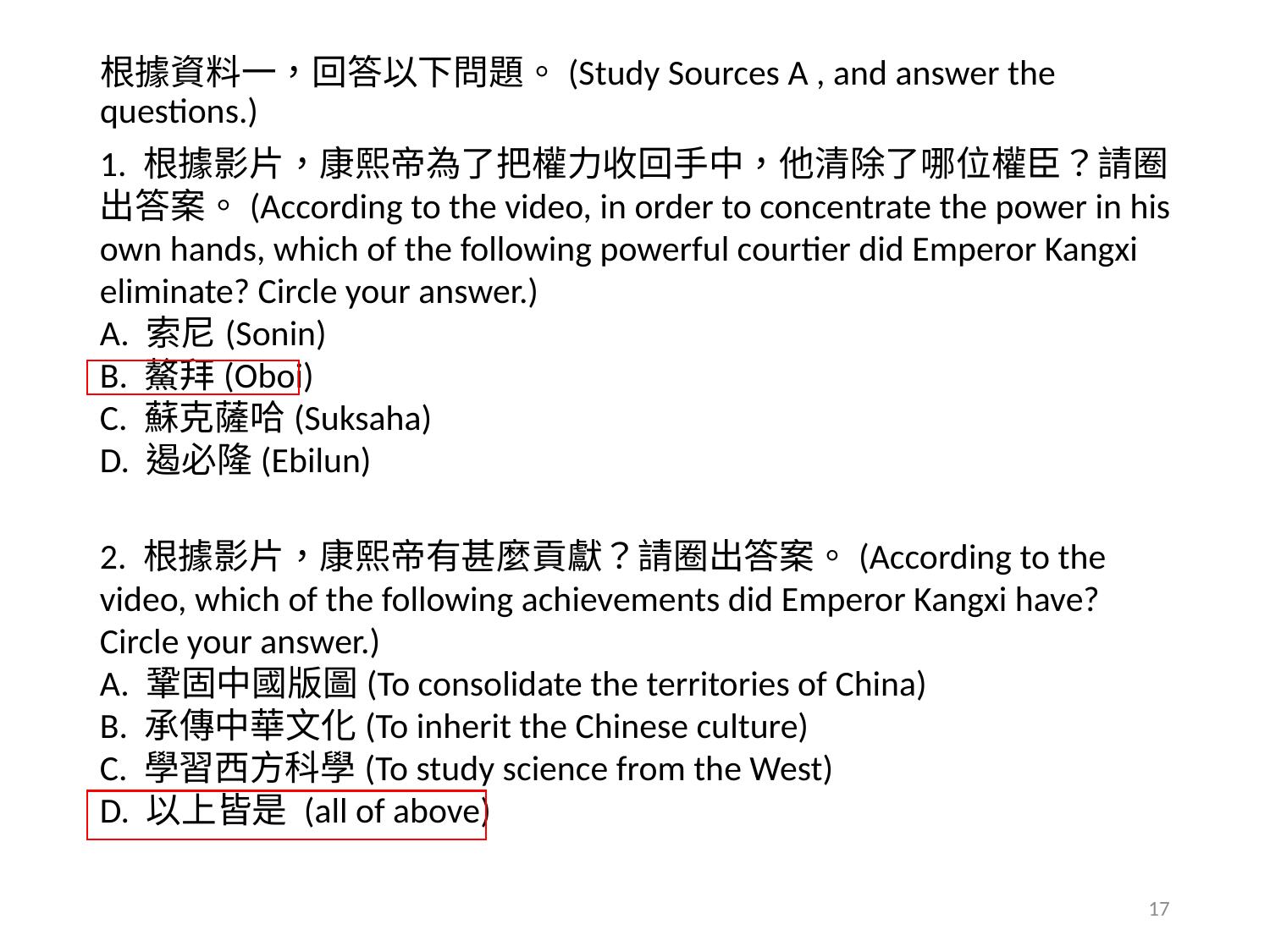

根據資料一，回答以下問題。(Study Sources A , and answer the questions.)

1. 根據影片，康熙帝為了把權力收回手中，他清除了哪位權臣？請圈出答案。(According to the video, in order to concentrate the power in his own hands, which of the following powerful courtier did Emperor Kangxi eliminate? Circle your answer.)
A. 索尼(Sonin)
B. 鰲拜(Oboi)
C. 蘇克薩哈(Suksaha)
D. 遏必隆(Ebilun)

2. 根據影片，康熙帝有甚麼貢獻？請圈出答案。(According to the video, which of the following achievements did Emperor Kangxi have? Circle your answer.)
A. 鞏固中國版圖(To consolidate the territories of China)
B. 承傳中華文化(To inherit the Chinese culture)
C. 學習西方科學(To study science from the West)
D. 以上皆是 (all of above)

17